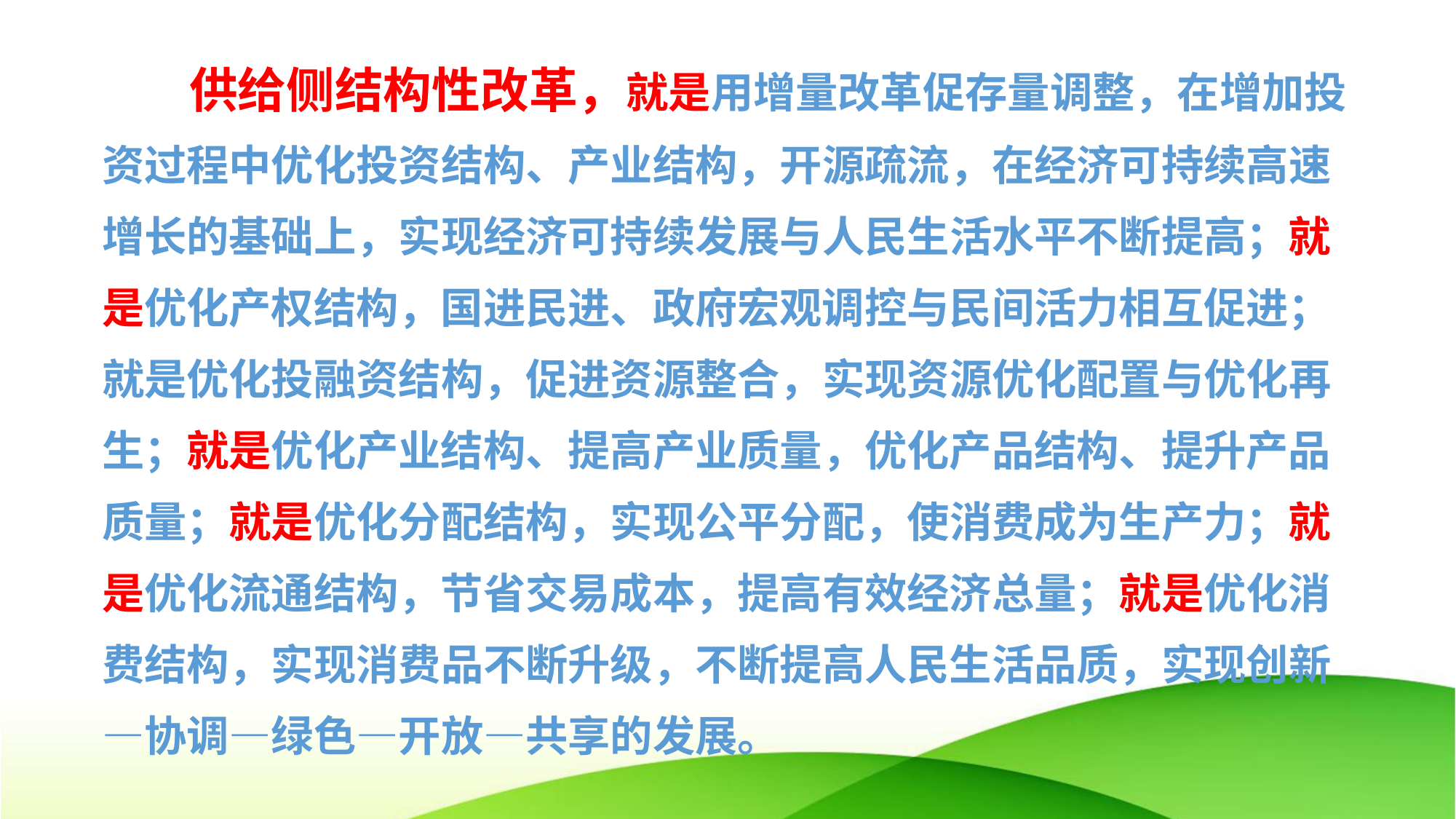

供给侧结构性改革，就是用增量改革促存量调整，在增加投资过程中优化投资结构、产业结构，开源疏流，在经济可持续高速增长的基础上，实现经济可持续发展与人民生活水平不断提高；就是优化产权结构，国进民进、政府宏观调控与民间活力相互促进；就是优化投融资结构，促进资源整合，实现资源优化配置与优化再生；就是优化产业结构、提高产业质量，优化产品结构、提升产品质量；就是优化分配结构，实现公平分配，使消费成为生产力；就是优化流通结构，节省交易成本，提高有效经济总量；就是优化消费结构，实现消费品不断升级，不断提高人民生活品质，实现创新—协调—绿色—开放—共享的发展。